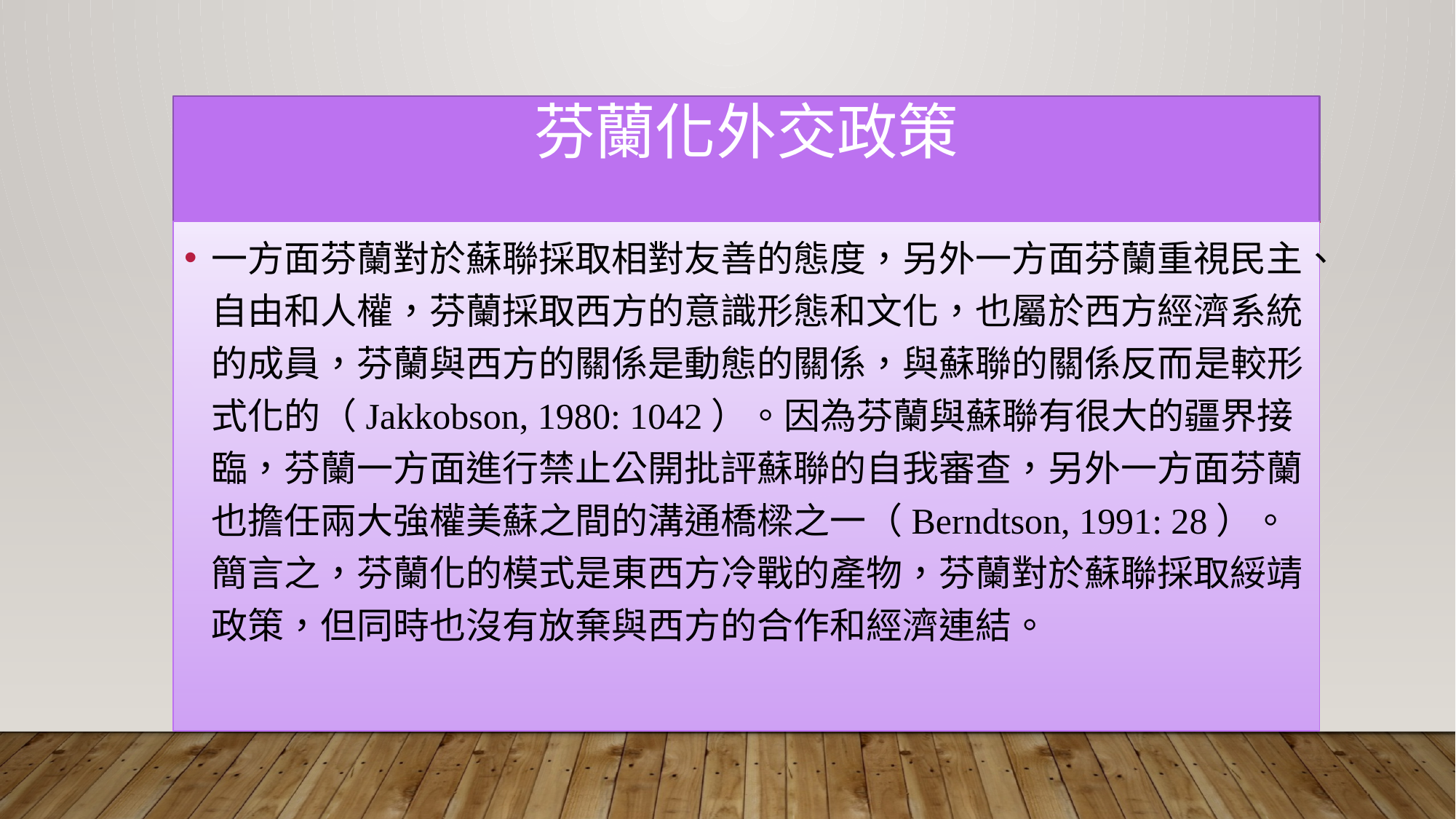

# 芬蘭化外交政策
一方面芬蘭對於蘇聯採取相對友善的態度，另外一方面芬蘭重視民主、自由和人權，芬蘭採取西方的意識形態和文化，也屬於西方經濟系統的成員，芬蘭與西方的關係是動態的關係，與蘇聯的關係反而是較形式化的（Jakkobson, 1980: 1042）。因為芬蘭與蘇聯有很大的疆界接臨，芬蘭一方面進行禁止公開批評蘇聯的自我審查，另外一方面芬蘭也擔任兩大強權美蘇之間的溝通橋樑之一（Berndtson, 1991: 28）。簡言之，芬蘭化的模式是東西方冷戰的產物，芬蘭對於蘇聯採取綏靖政策，但同時也沒有放棄與西方的合作和經濟連結。